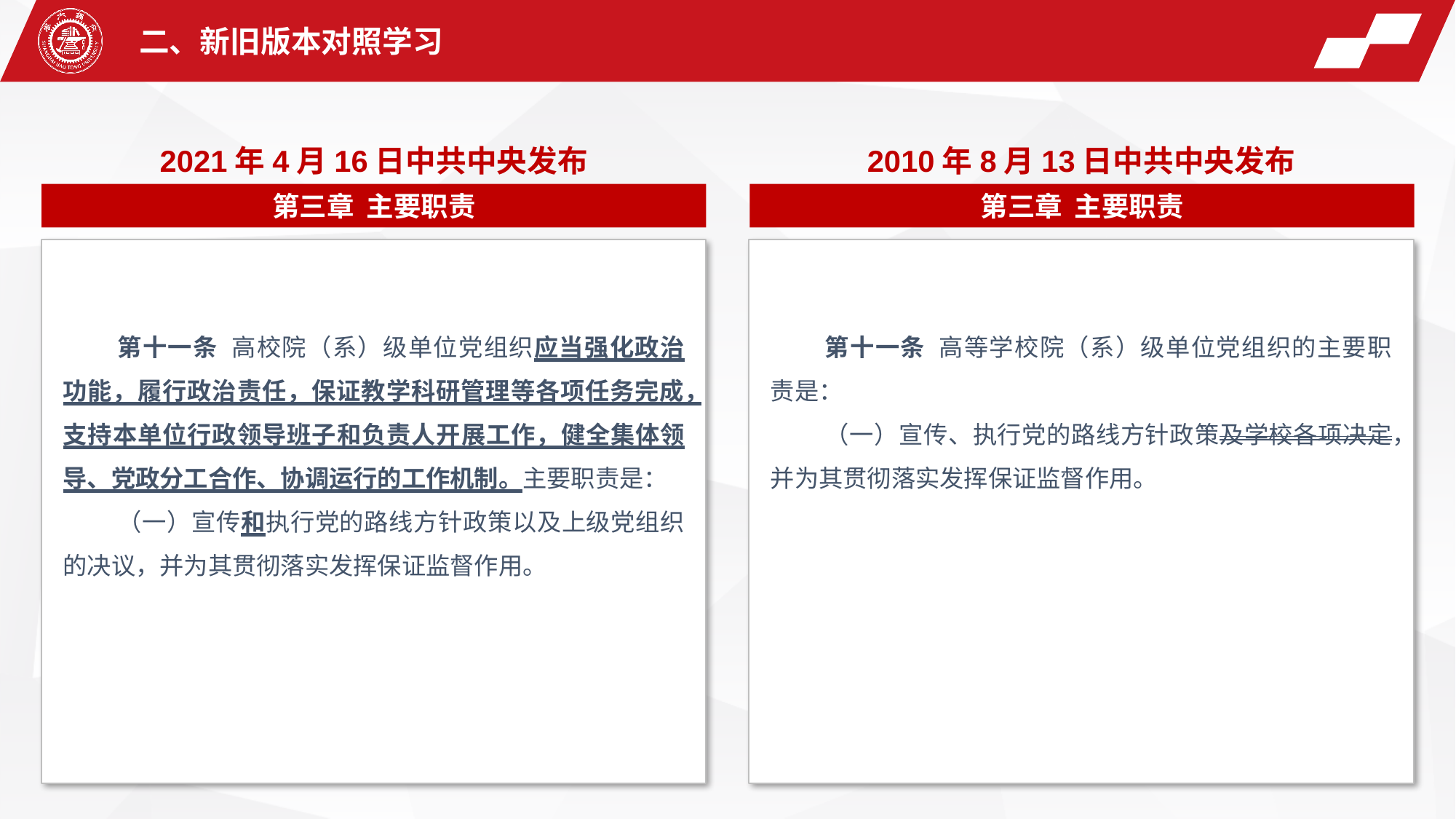

二、新旧版本对照学习
2021年4月16日中共中央发布
2010年8月13日中共中央发布
第三章  主要职责
第三章  主要职责

第十一条  高校院（系）级单位党组织应当强化政治功能，履行政治责任，保证教学科研管理等各项任务完成，支持本单位行政领导班子和负责人开展工作，健全集体领导、党政分工合作、协调运行的工作机制。主要职责是：
（一）宣传和执行党的路线方针政策以及上级党组织的决议，并为其贯彻落实发挥保证监督作用。

第十一条  高等学校院（系）级单位党组织的主要职责是：
（一）宣传、执行党的路线方针政策及学校各项决定，并为其贯彻落实发挥保证监督作用。